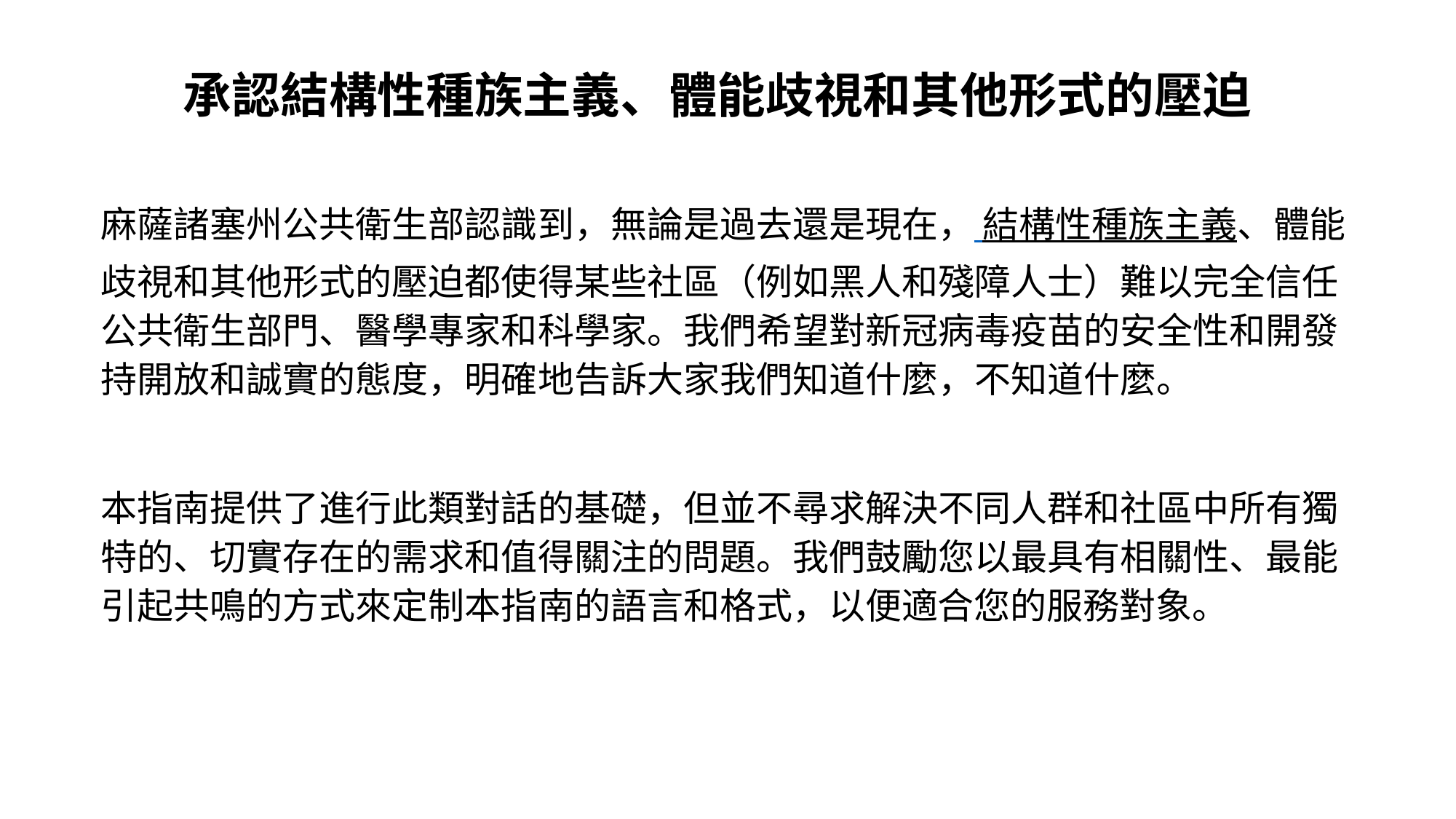

# 承認結構性種族主義、體能歧視和其他形式的壓迫
麻薩諸塞州公共衛生部認識到，無論是過去還是現在， 結構性種族主義、體能歧視和其他形式的壓迫都使得某些社區（例如黑人和殘障人士）難以完全信任公共衛生部門、醫學專家和科學家。我們希望對新冠病毒疫苗的安全性和開發持開放和誠實的態度，明確地告訴大家我們知道什麼，不知道什麼。

本指南提供了進行此類對話的基礎，但並不尋求解決不同人群和社區中所有獨特的、切實存在的需求和值得關注的問題。我們鼓勵您以最具有相關性、最能引起共鳴的方式來定制本指南的語言和格式，以便適合您的服務對象。